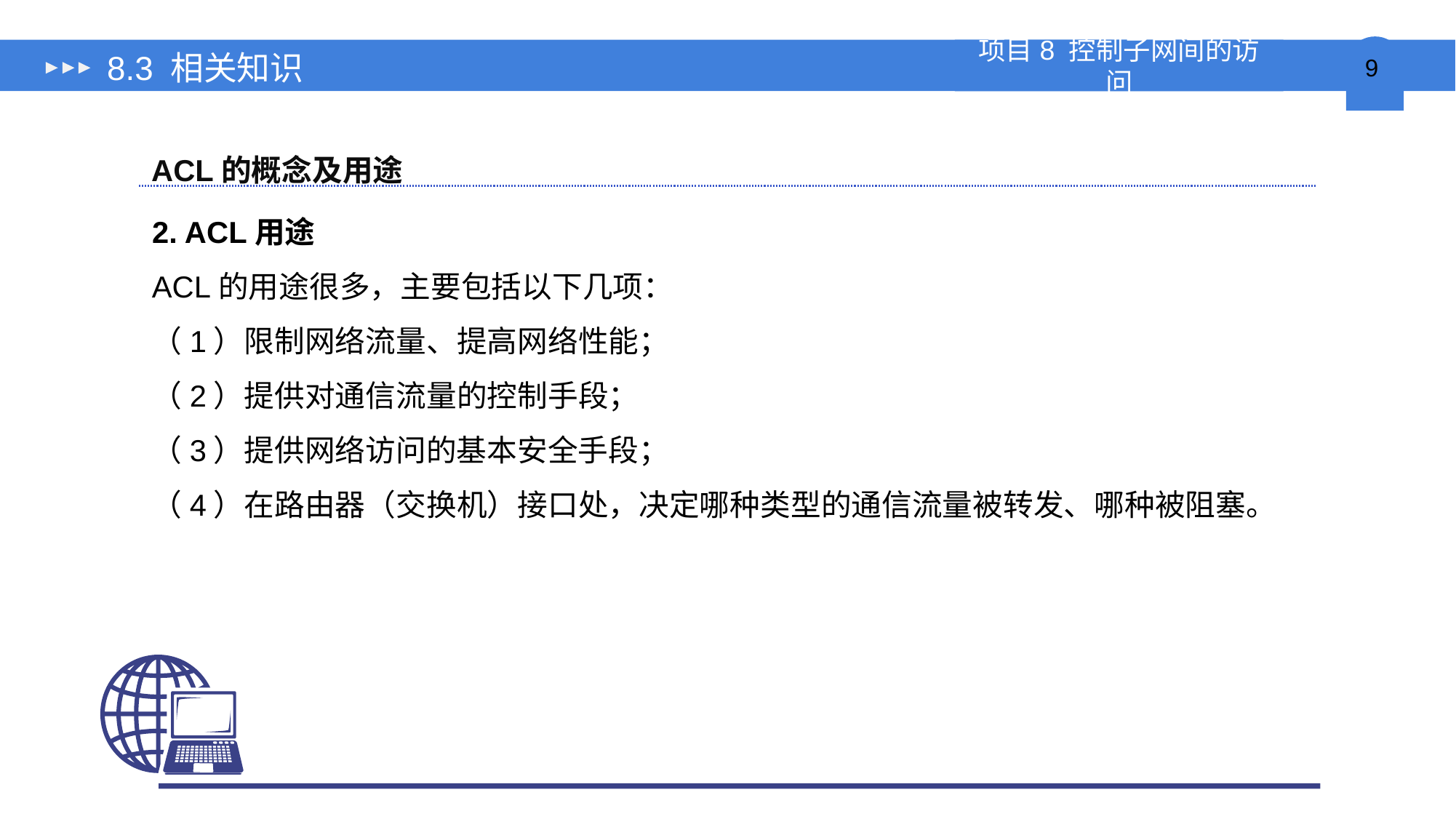

# 8.3 相关知识
ACL的概念及用途

2. ACL用途
ACL的用途很多，主要包括以下几项：
（1）限制网络流量、提高网络性能；
（2）提供对通信流量的控制手段；
（3）提供网络访问的基本安全手段；
（4）在路由器（交换机）接口处，决定哪种类型的通信流量被转发、哪种被阻塞。